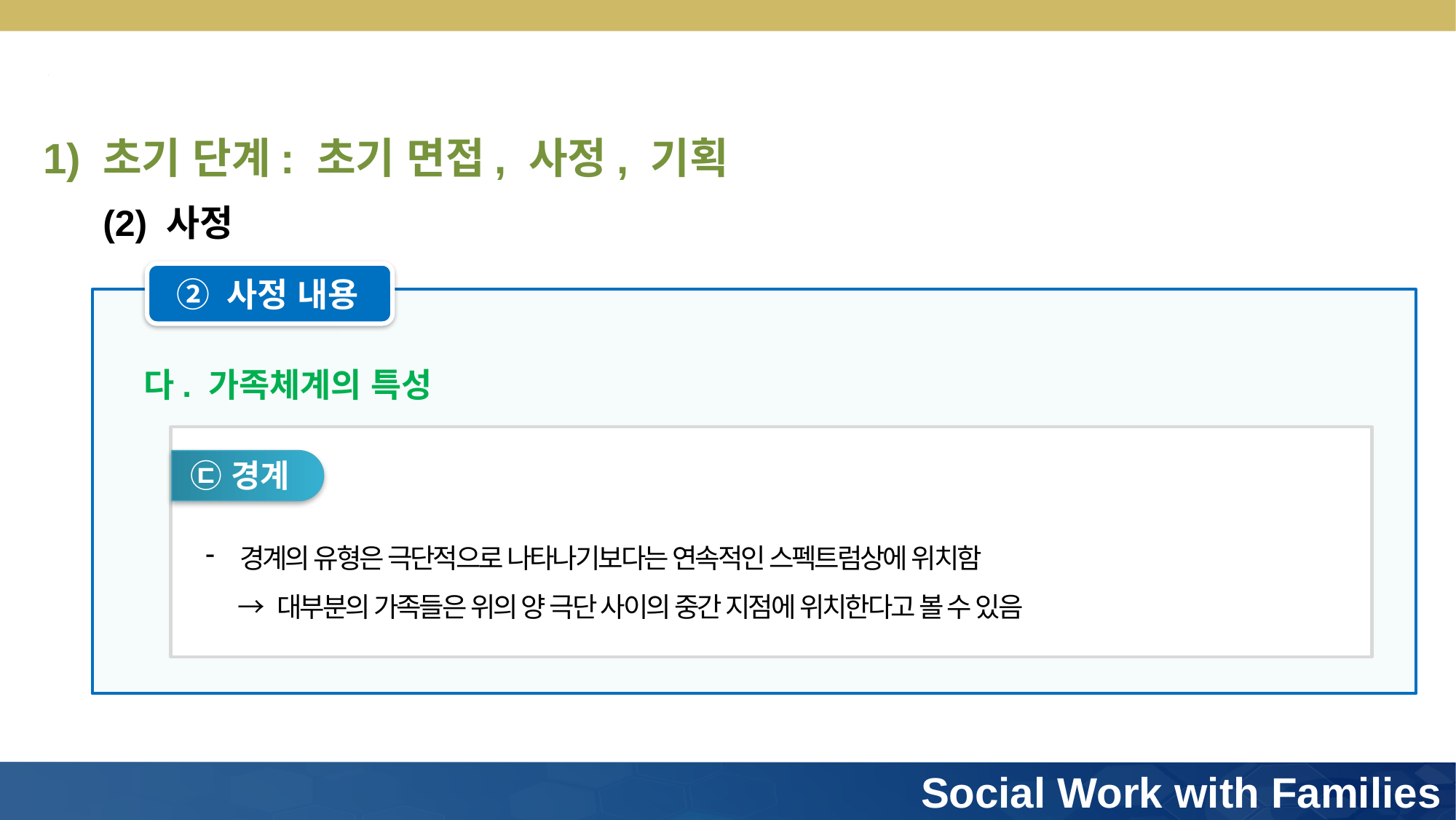

1) 초기 단계: 초기 면접, 사정, 기획
(2) 사정

② 사정 내용

다. 가족체계의 특성

㉢ 경계
경계의 유형은 극단적으로 나타나기보다는 연속적인 스펙트럼상에 위치함
      → 대부분의 가족들은 위의 양 극단 사이의 중간 지점에 위치한다고 볼 수 있음